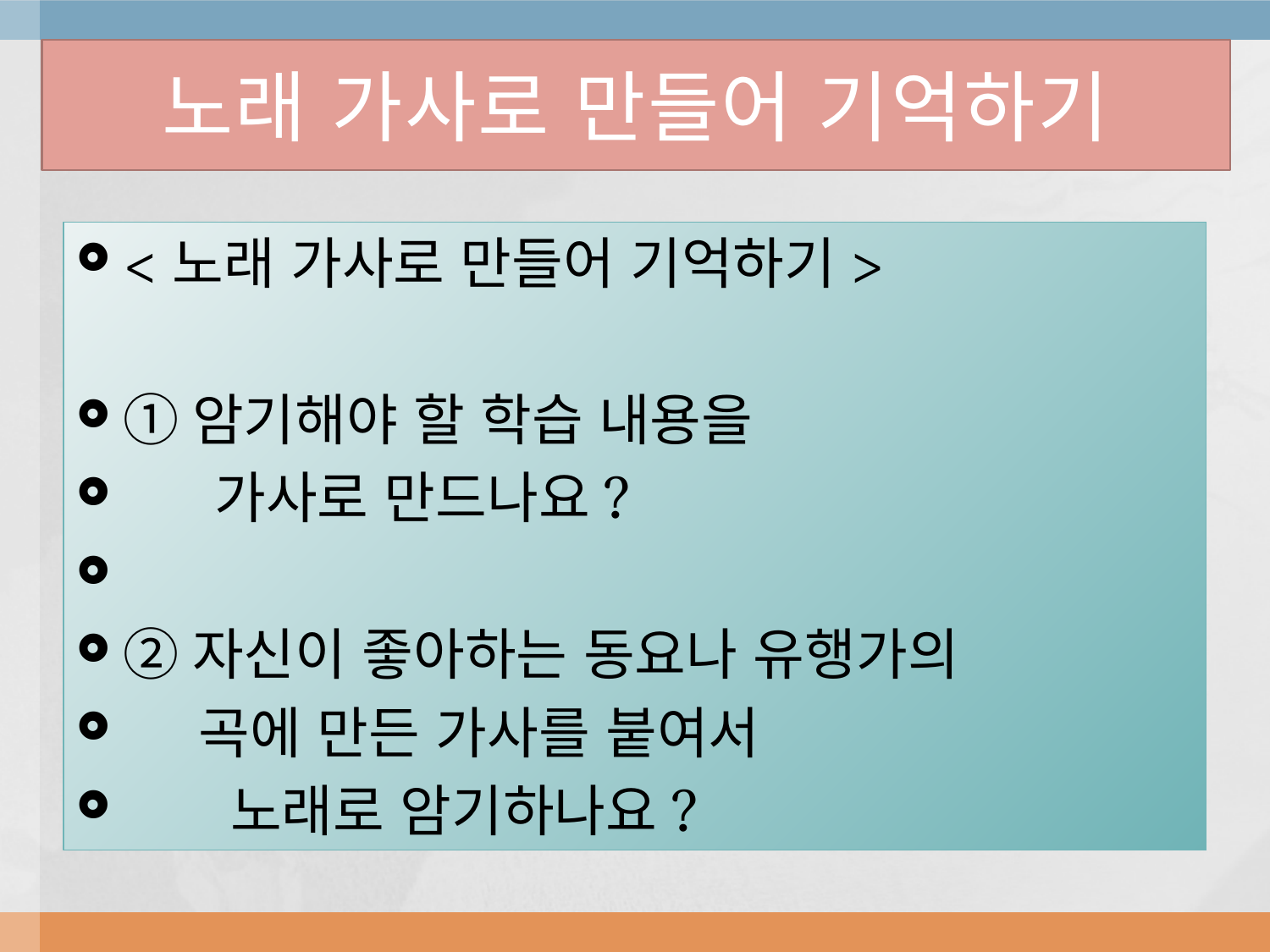

# 노래 가사로 만들어 기억하기
<노래 가사로 만들어 기억하기>

①암기해야 할 학습 내용을
     가사로 만드나요?

②자신이 좋아하는 동요나 유행가의
    곡에 만든 가사를 붙여서
      노래로 암기하나요?